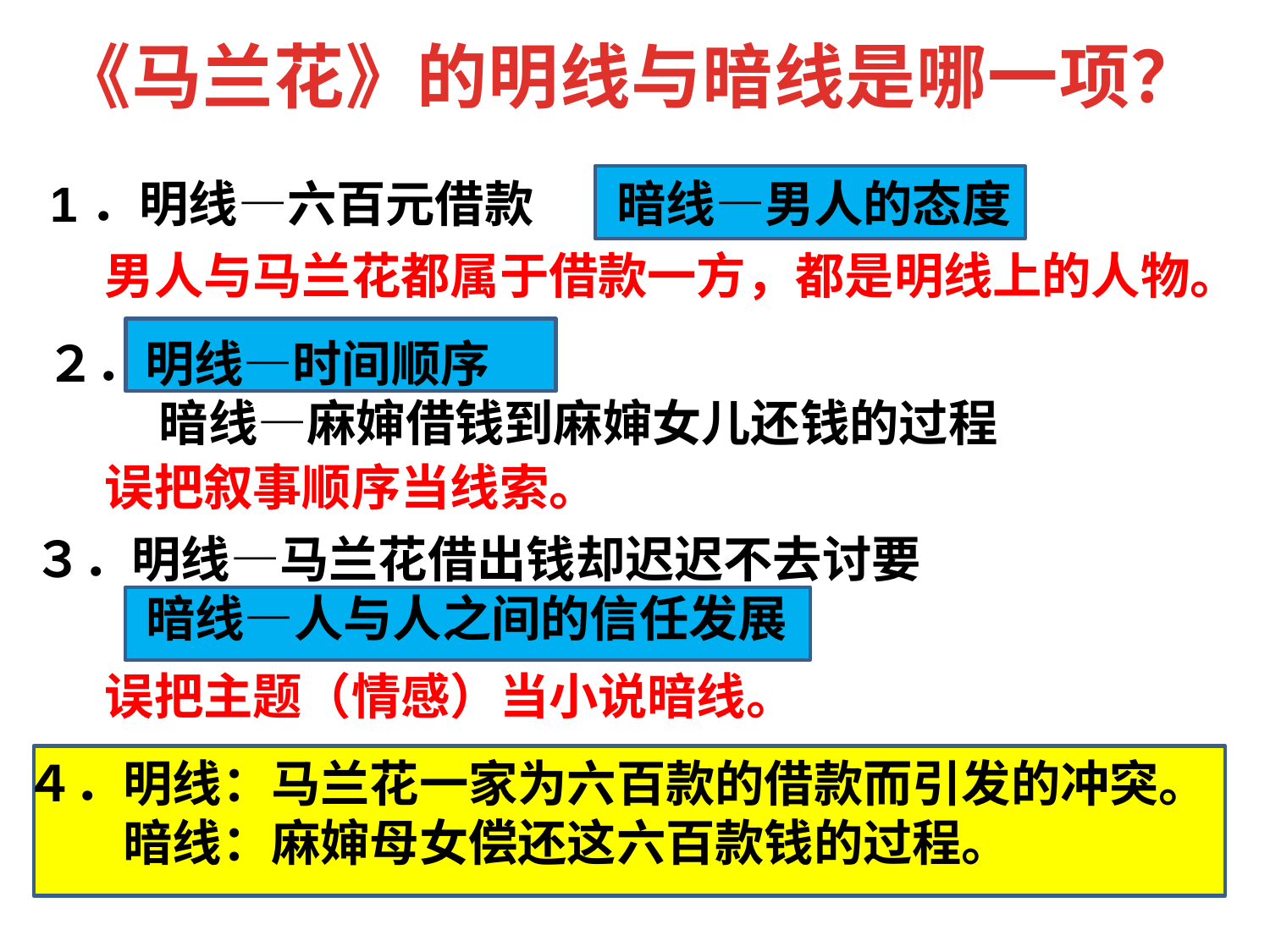

《马兰花》的明线与暗线是哪一项？
1．明线—六百元借款   　暗线—男人的态度

男人与马兰花都属于借款一方，都是明线上的人物。

２．明线—时间顺序
         暗线—麻婶借钱到麻婶女儿还钱的过程
误把叙事顺序当线索。
３．明线—马兰花借出钱却迟迟不去讨要
         暗线—人与人之间的信任发展

误把主题（情感）当小说暗线。
４．明线：马兰花一家为六百款的借款而引发的冲突。
　　暗线：麻婶母女偿还这六百款钱的过程。